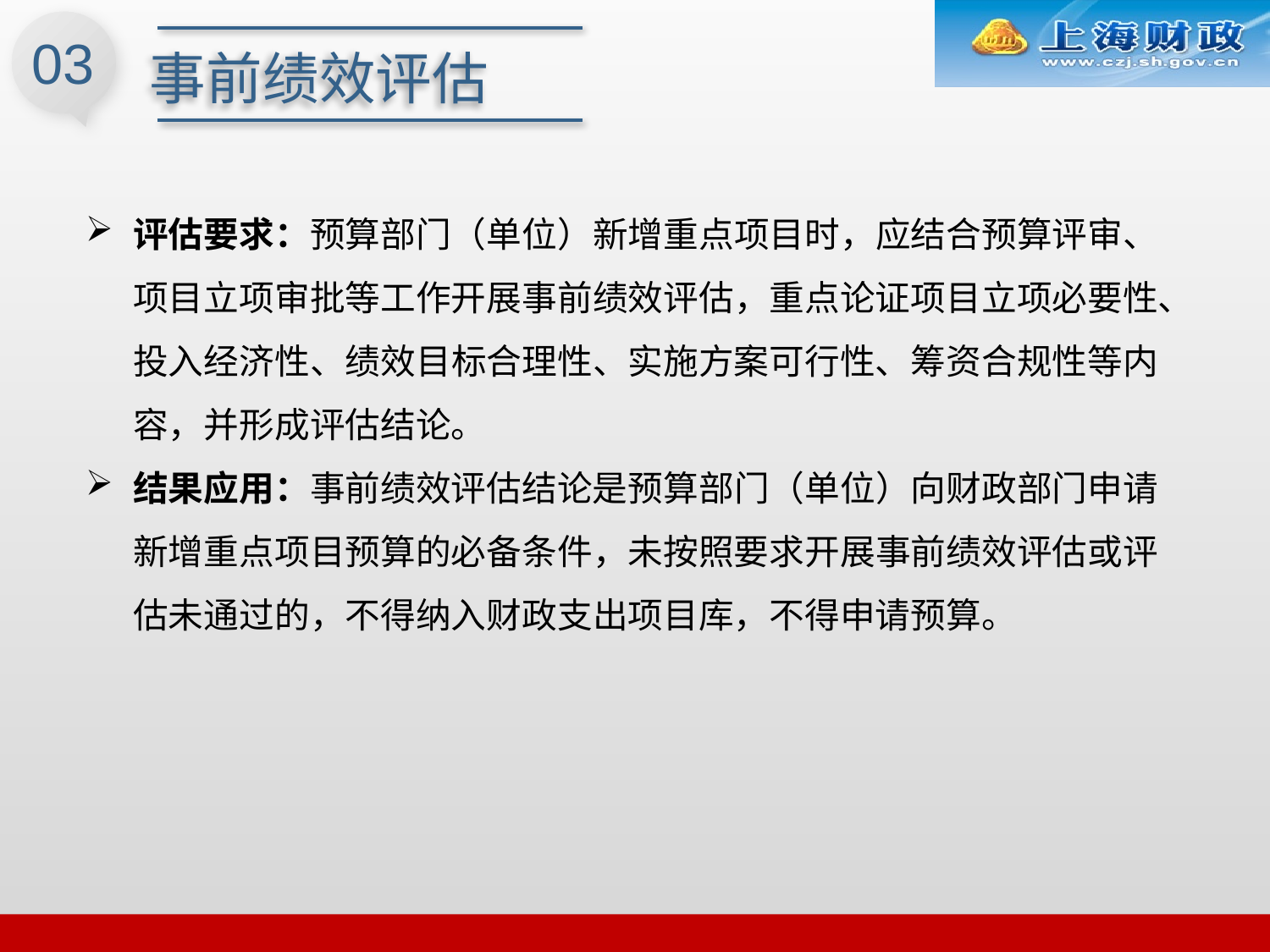

03
事前绩效评估
评估要求：预算部门（单位）新增重点项目时，应结合预算评审、项目立项审批等工作开展事前绩效评估，重点论证项目立项必要性、投入经济性、绩效目标合理性、实施方案可行性、筹资合规性等内容，并形成评估结论。
结果应用：事前绩效评估结论是预算部门（单位）向财政部门申请新增重点项目预算的必备条件，未按照要求开展事前绩效评估或评估未通过的，不得纳入财政支出项目库，不得申请预算。